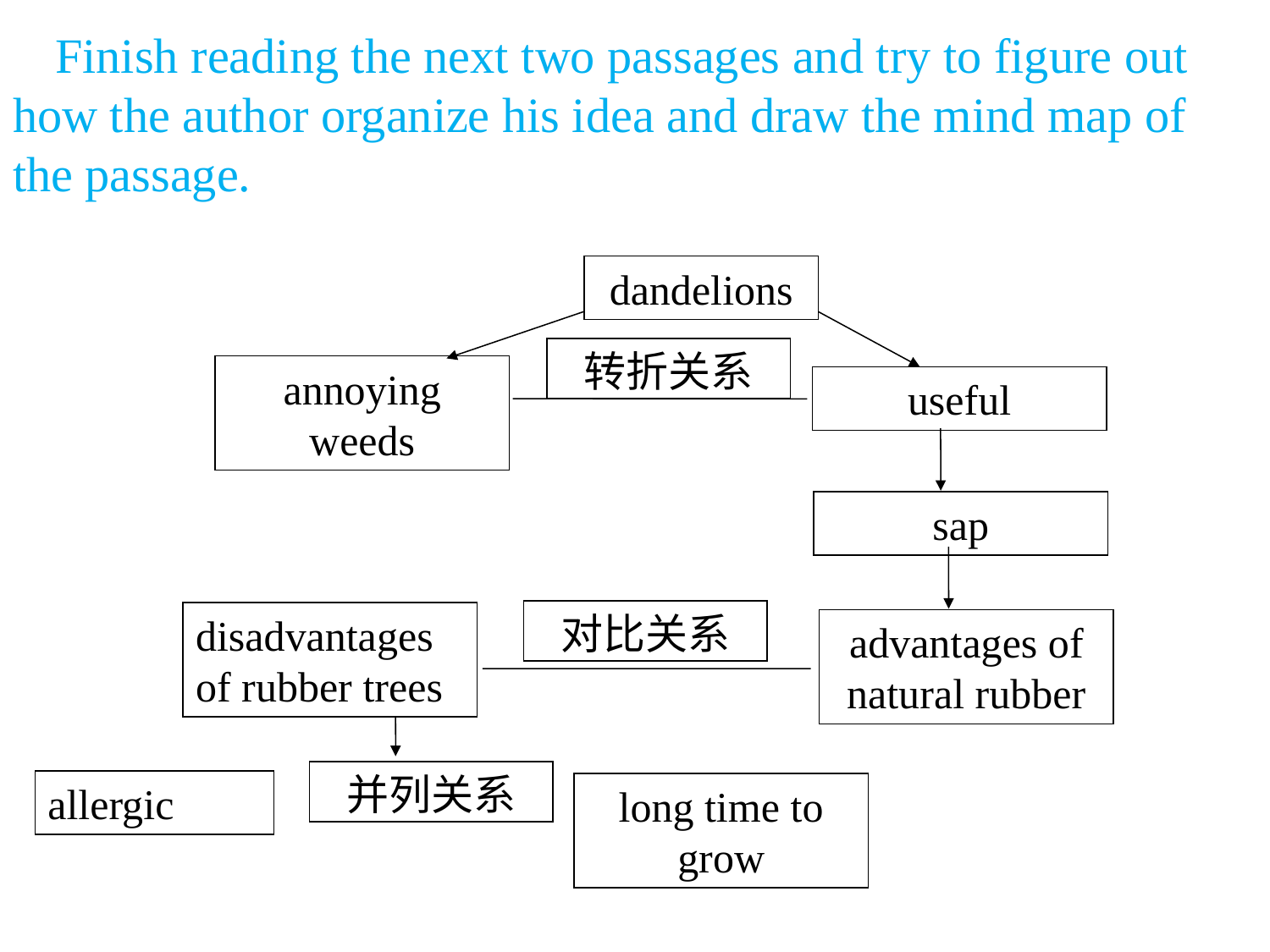

Finish reading the next two passages and try to figure out how the author organize his idea and draw the mind map of the passage.
dandelions

转折关系
annoying weeds
useful

sap

对比关系
disadvantages of rubber trees
advantages of natural rubber

并列关系
allergic
long time to grow